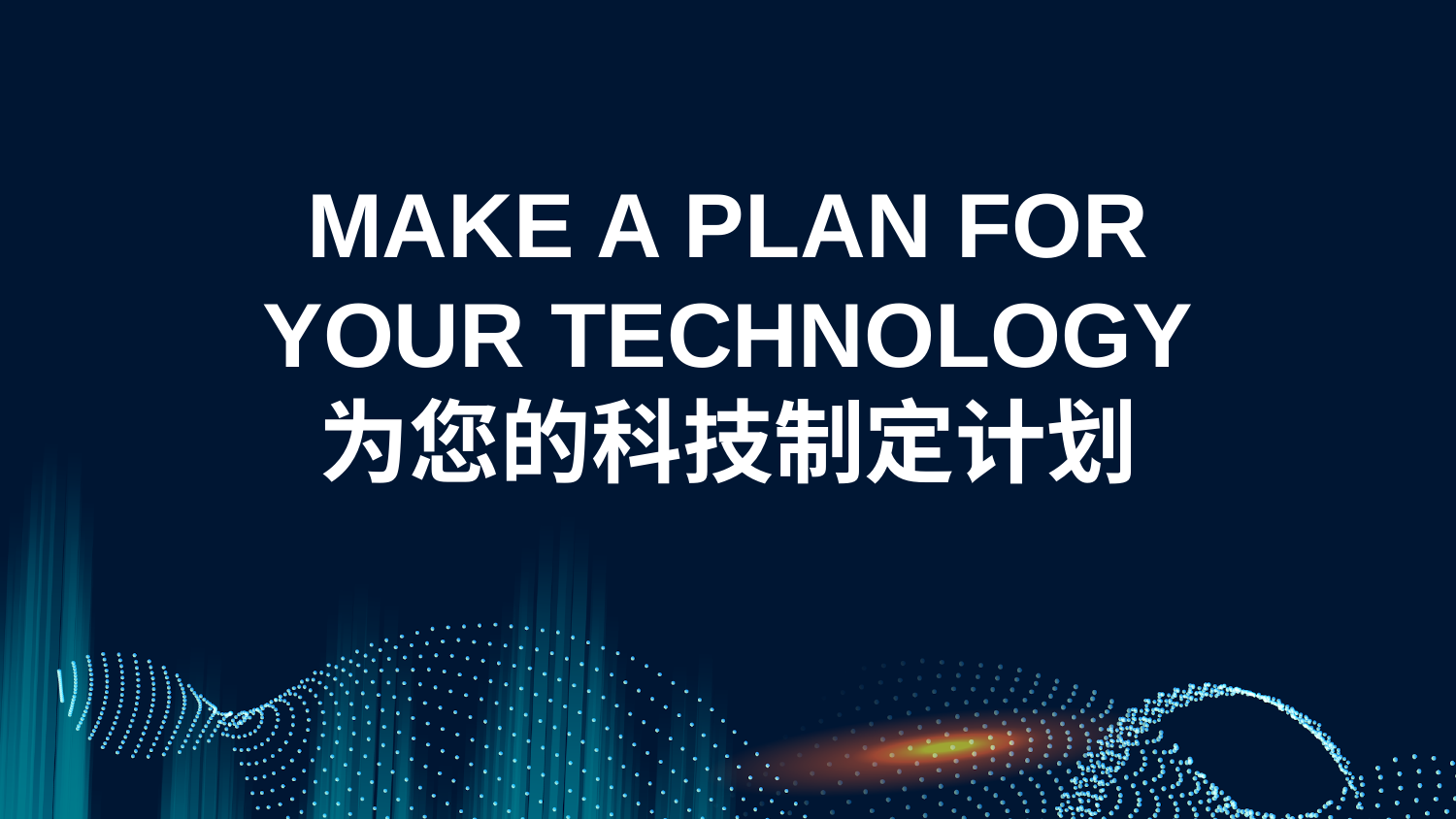

# MAKE A PLAN FOR YOUR TECHNOLOGY 为您的科技制定计划